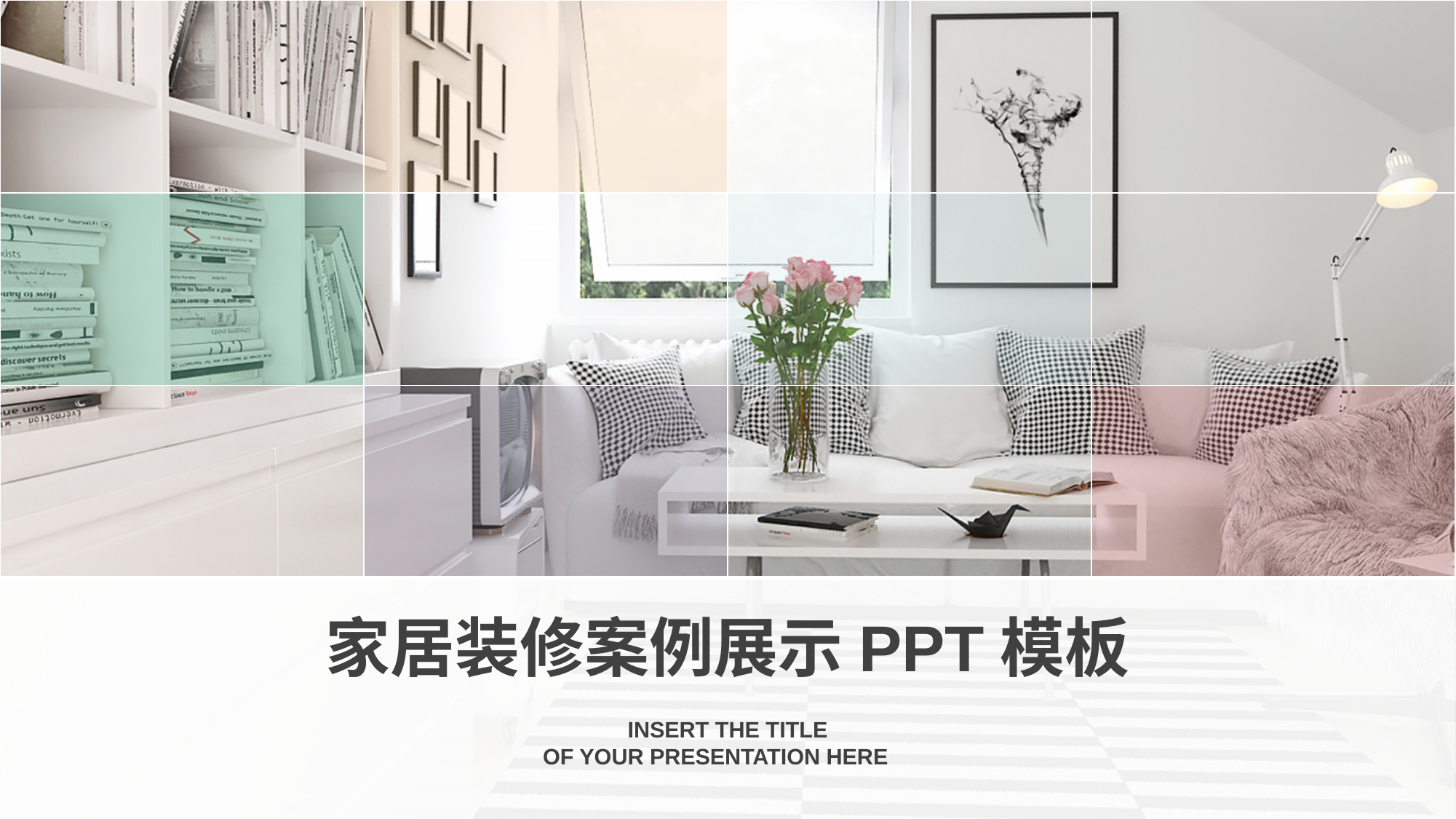

|  |  |  |  |
| --- | --- | --- | --- |
|  |  |  |  |
|  |  |  |  |

家居装修案例展示PPT模板
INSERT THE TITLE
OF YOUR PRESENTATION HERE